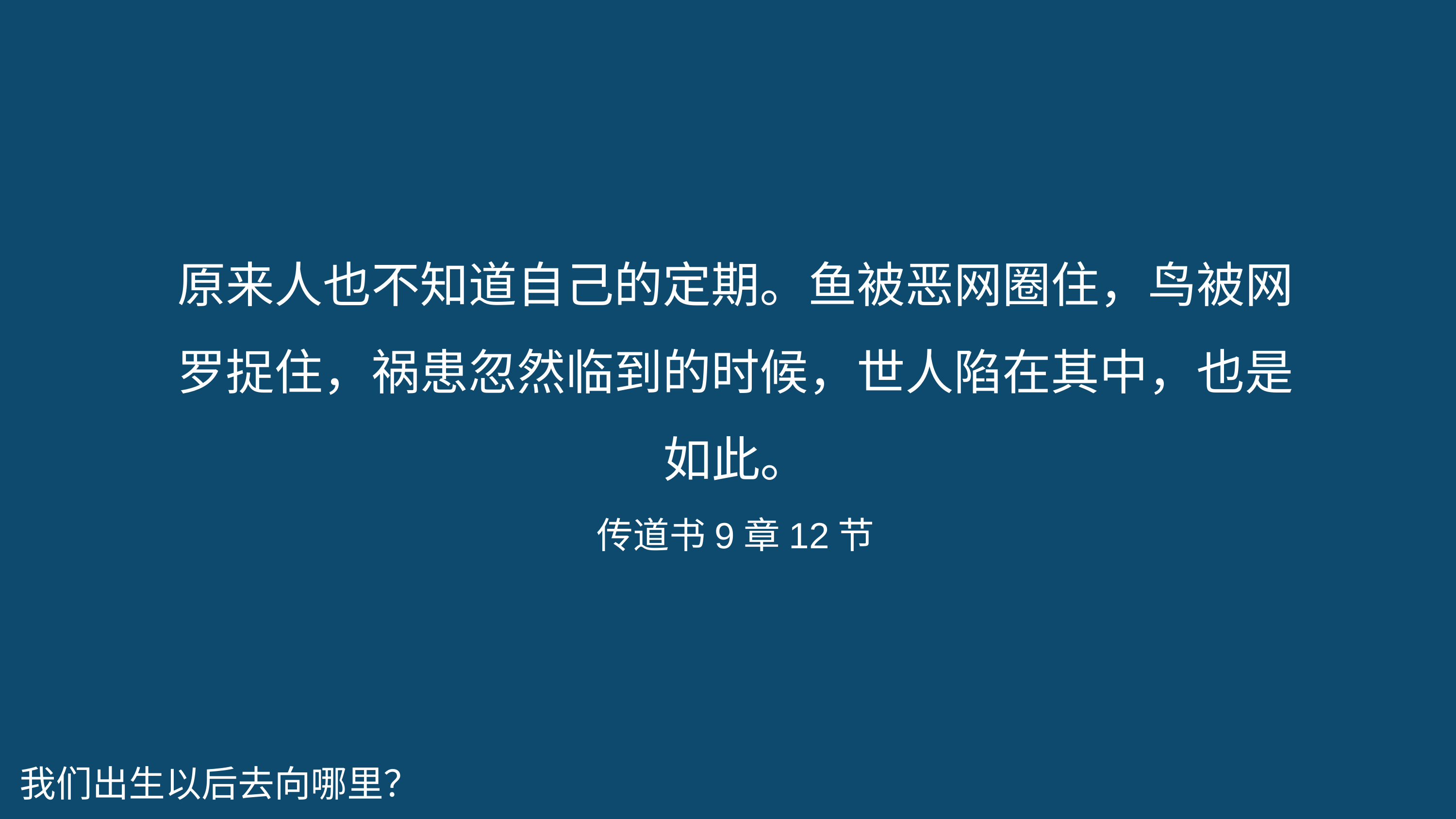

原来人也不知道自己的定期。鱼被恶网圈住，鸟被网罗捉住，祸患忽然临到的时候，世人陷在其中，也是如此。

传道书9章12节
我们出生以后去向哪里？